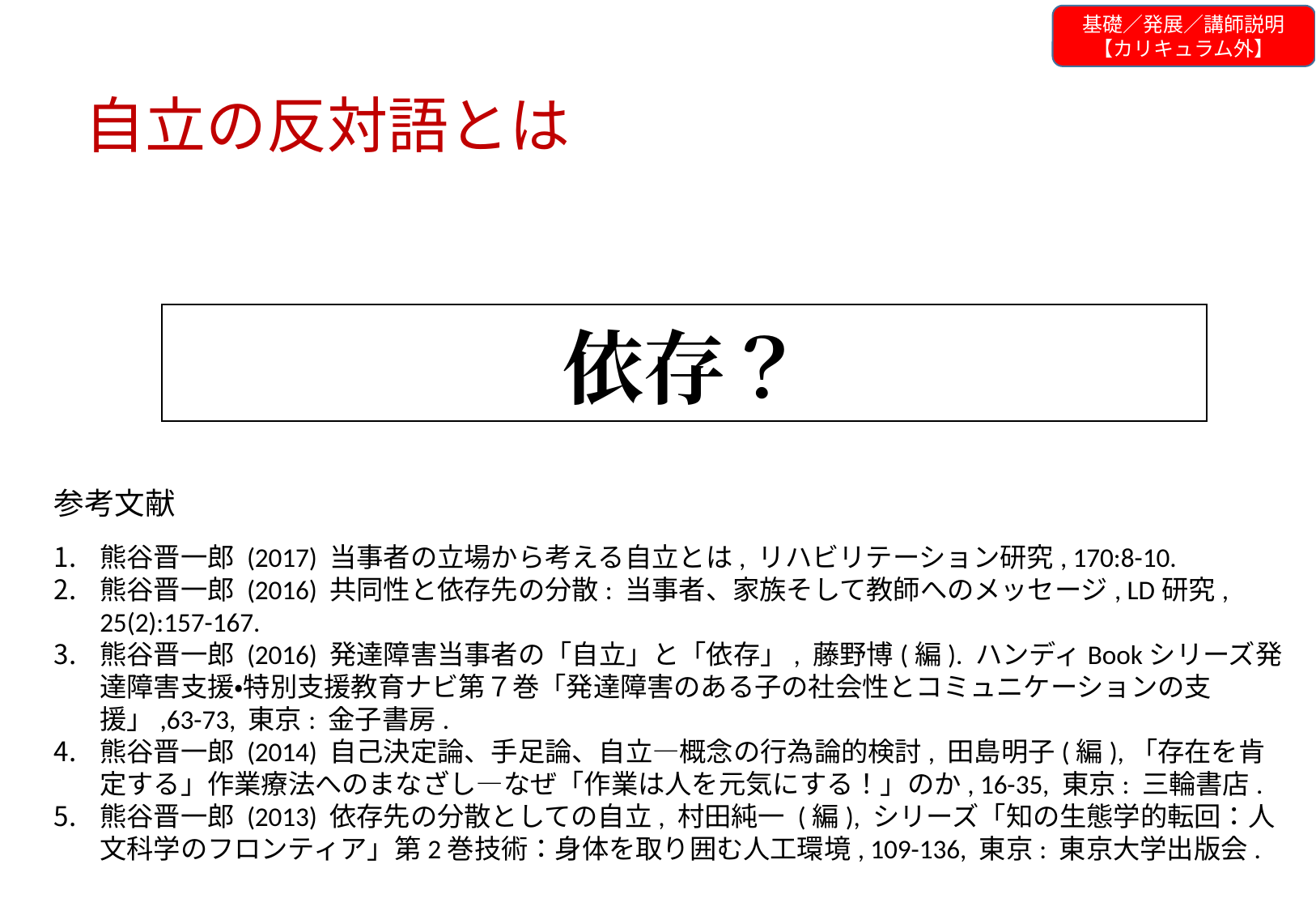

基礎／発展／講師説明
【カリキュラム外】
自立の反対語とは
| 依存？ |
| --- |
参考文献
熊谷晋一郎 (2017) 当事者の立場から考える自立とは, リハビリテーション研究, 170:8-10.
熊谷晋一郎 (2016) 共同性と依存先の分散: 当事者、家族そして教師へのメッセージ, LD研究, 25(2):157-167.
熊谷晋一郎 (2016) 発達障害当事者の「自立」と「依存」, 藤野博(編). ハンディBookシリーズ発達障害支援・特別支援教育ナビ第７巻「発達障害のある子の社会性とコミュニケーションの支援」,63-73, 東京: 金子書房.
熊谷晋一郎 (2014) 自己決定論、手足論、自立―概念の行為論的検討, 田島明子(編),「存在を肯定する」作業療法へのまなざし―なぜ「作業は人を元気にする！」のか, 16-35, 東京: 三輪書店.
熊谷晋一郎 (2013) 依存先の分散としての自立, 村田純一 (編), シリーズ「知の生態学的転回：人文科学のフロンティア」第2巻技術：身体を取り囲む人工環境, 109-136, 東京: 東京大学出版会.